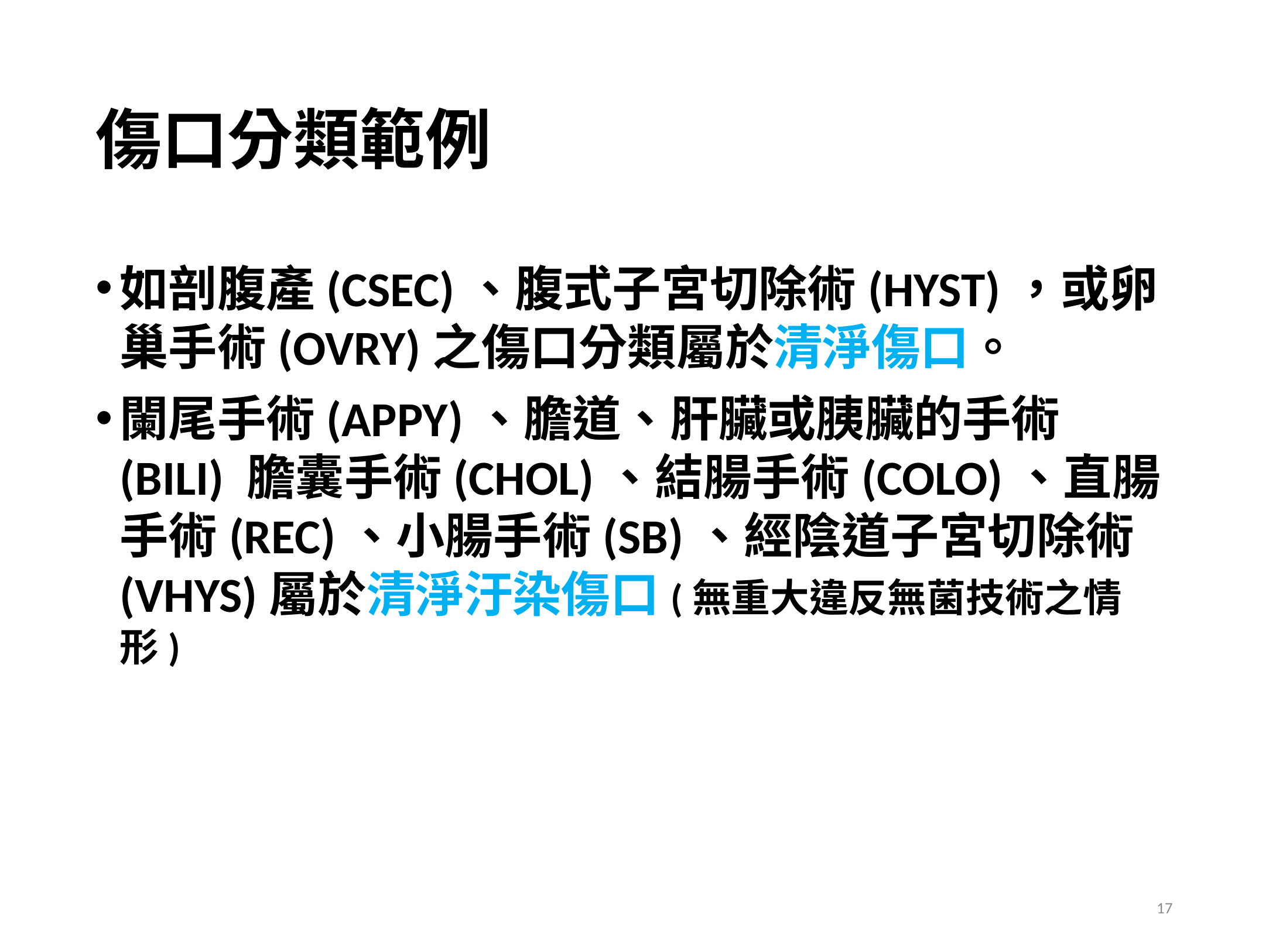

# 傷口分類範例
如剖腹產(CSEC)、腹式子宮切除術(HYST)，或卵巢手術(OVRY)之傷口分類屬於清淨傷口。
闌尾手術(APPY)、膽道、肝臟或胰臟的手術(BILI) 膽囊手術(CHOL)、結腸手術(COLO)、直腸手術(REC)、小腸手術(SB)、經陰道子宮切除術(VHYS)屬於清淨汙染傷口(無重大違反無菌技術之情形)
17